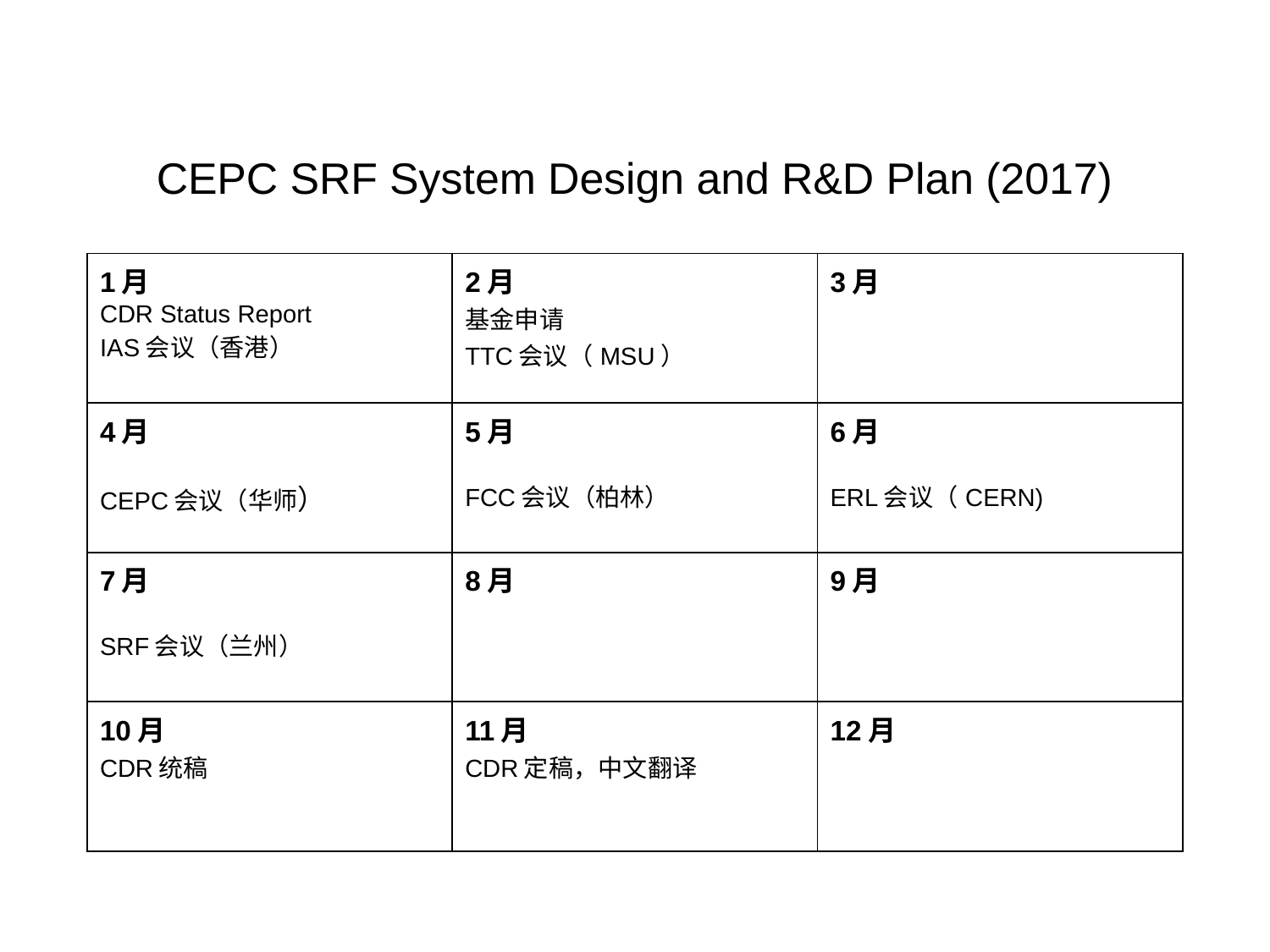

# CEPC SRF System Design and R&D Plan (2017)
| 1月 CDR Status Report IAS会议（香港） | 2月 基金申请 TTC会议（MSU） | 3月 |
| --- | --- | --- |
| 4月 CEPC会议（华师） | 5月 FCC会议（柏林） | 6月 ERL会议（CERN) |
| 7月 SRF会议（兰州） | 8月 | 9月 |
| 10月 CDR统稿 | 11月 CDR定稿，中文翻译 | 12月 |